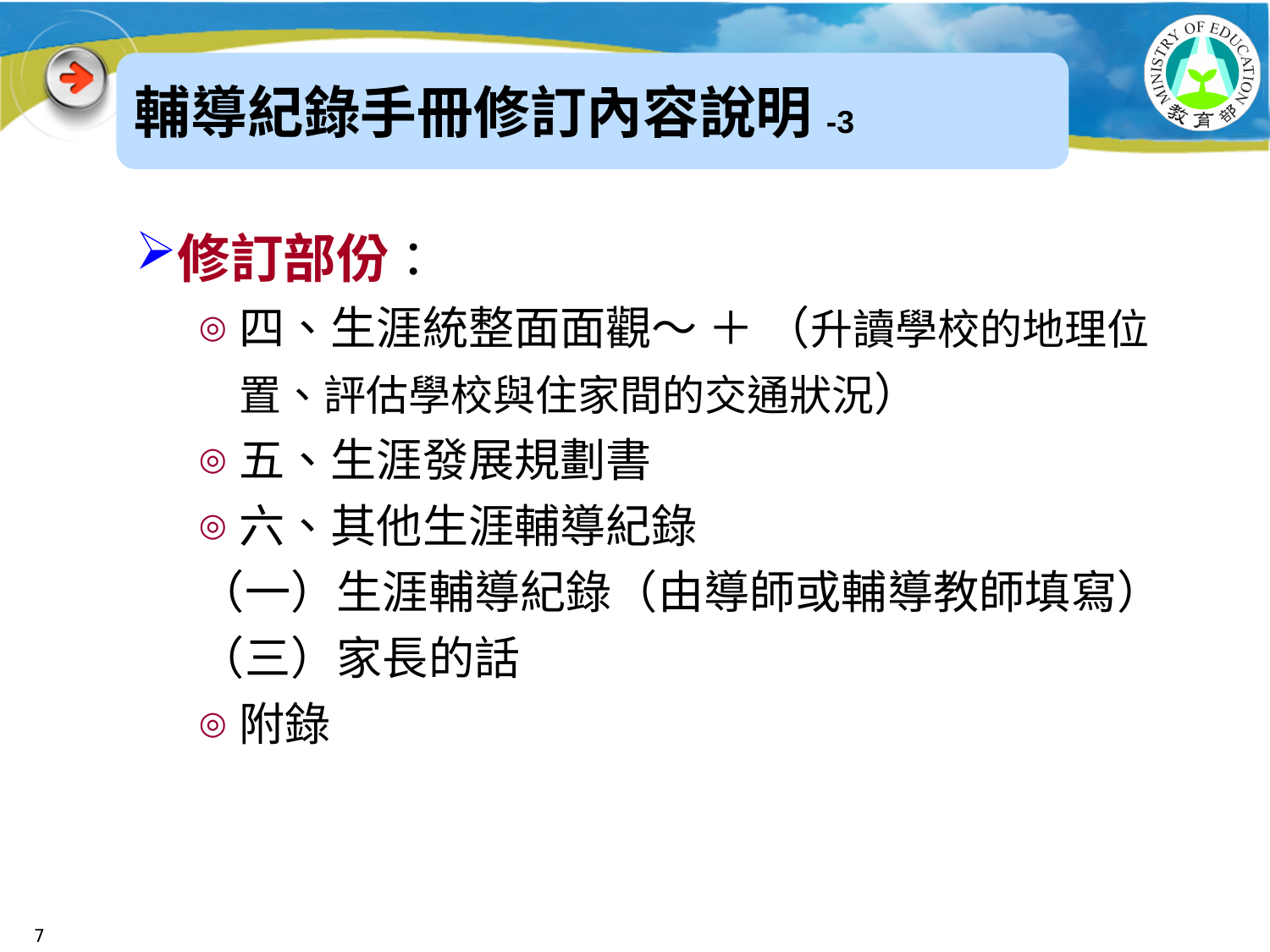

輔導紀錄手冊修訂內容說明-3
修訂部份：
四、生涯統整面面觀～ ＋ （升讀學校的地理位置、評估學校與住家間的交通狀況）
五、生涯發展規劃書
六、其他生涯輔導紀錄
（一）生涯輔導紀錄（由導師或輔導教師填寫）
（三）家長的話
附錄
7